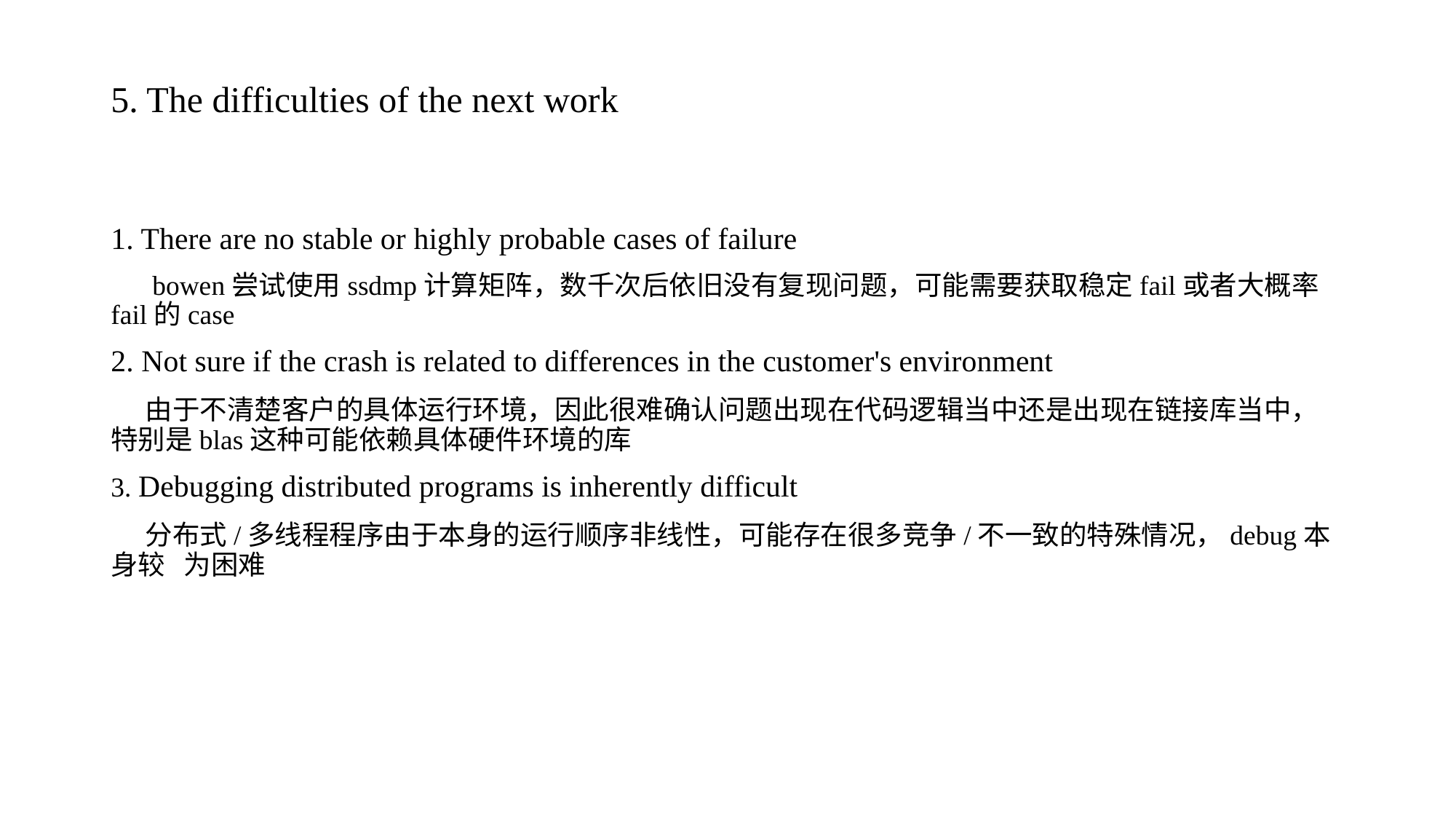

# 5. The difficulties of the next work
1. There are no stable or highly probable cases of failure
      bowen尝试使用ssdmp计算矩阵，数千次后依旧没有复现问题，可能需要获取稳定fail或者大概率fail的case
2. Not sure if the crash is related to differences in the customer's environment
    由于不清楚客户的具体运行环境，因此很难确认问题出现在代码逻辑当中还是出现在链接库当中，特别是blas这种可能依赖具体硬件环境的库
3. Debugging distributed programs is inherently difficult
    分布式/多线程程序由于本身的运行顺序非线性，可能存在很多竞争/不一致的特殊情况，debug本身较   为困难